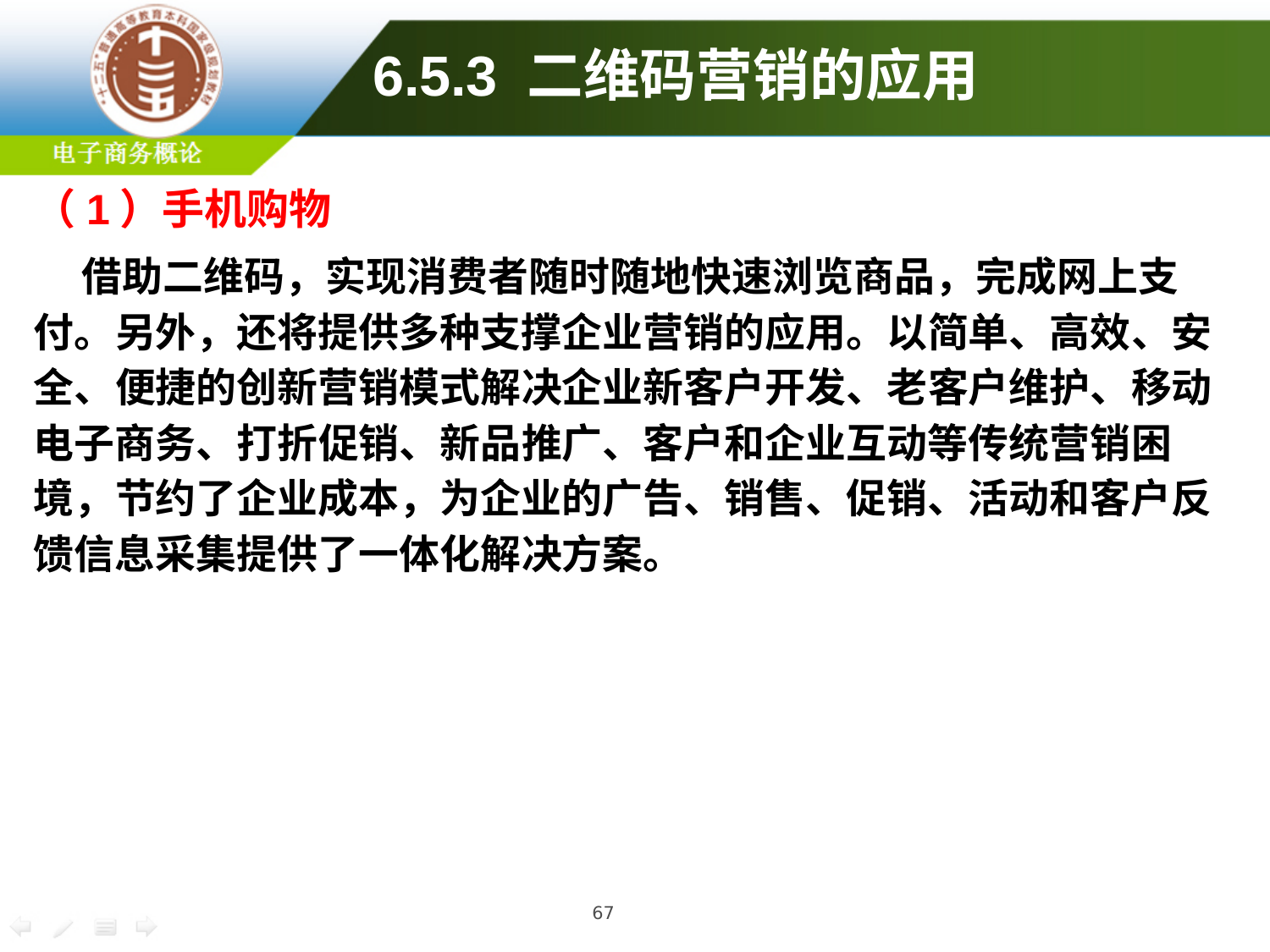

# 6.5.3 二维码营销的应用
（1）手机购物
    借助二维码，实现消费者随时随地快速浏览商品，完成网上支付。另外，还将提供多种支撑企业营销的应用。以简单、高效、安全、便捷的创新营销模式解决企业新客户开发、老客户维护、移动电子商务、打折促销、新品推广、客户和企业互动等传统营销困境，节约了企业成本，为企业的广告、销售、促销、活动和客户反馈信息采集提供了一体化解决方案。
67